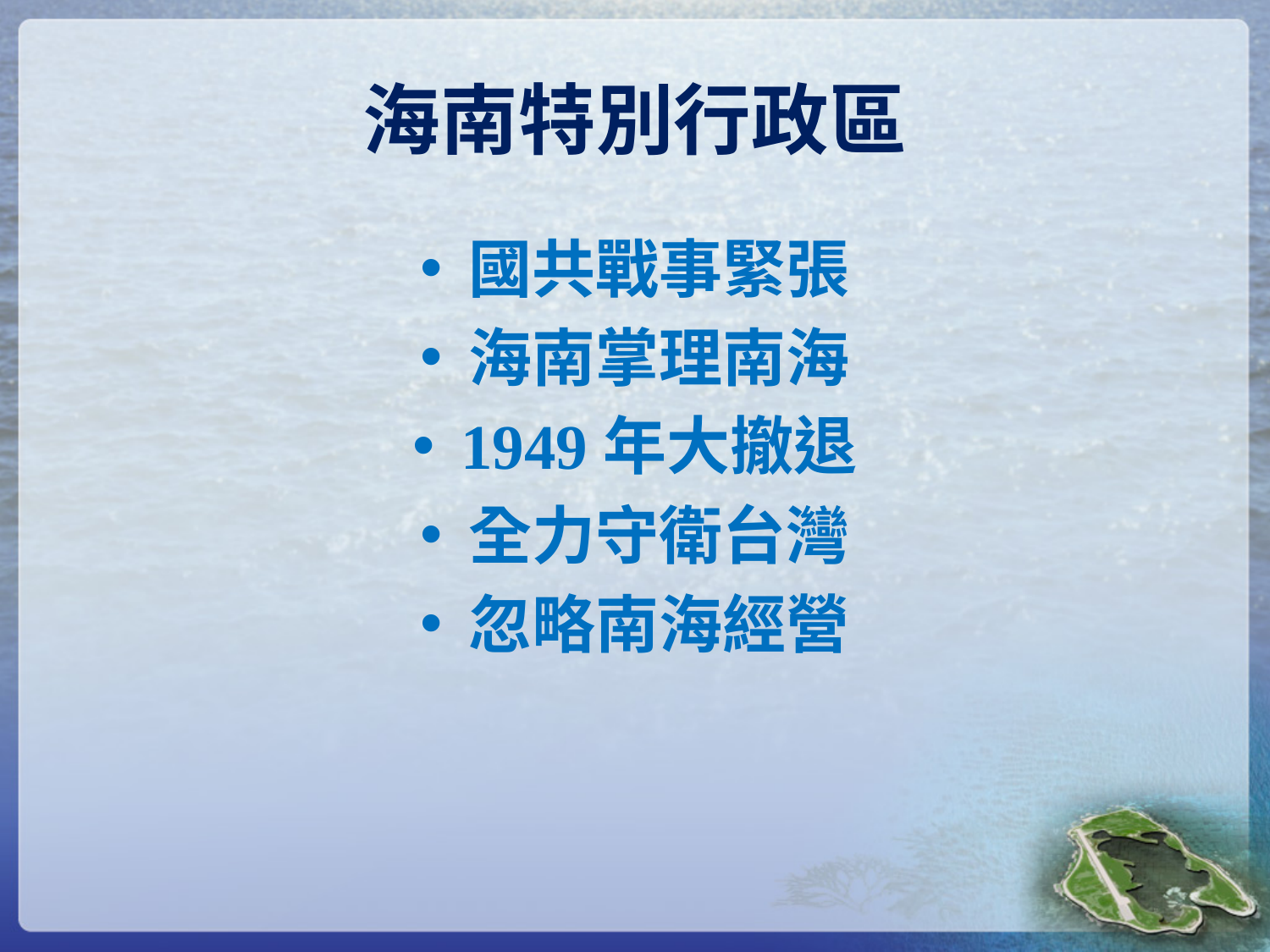

# 海南特別行政區
國共戰事緊張
海南掌理南海
1949年大撤退
全力守衛台灣
忽略南海經營